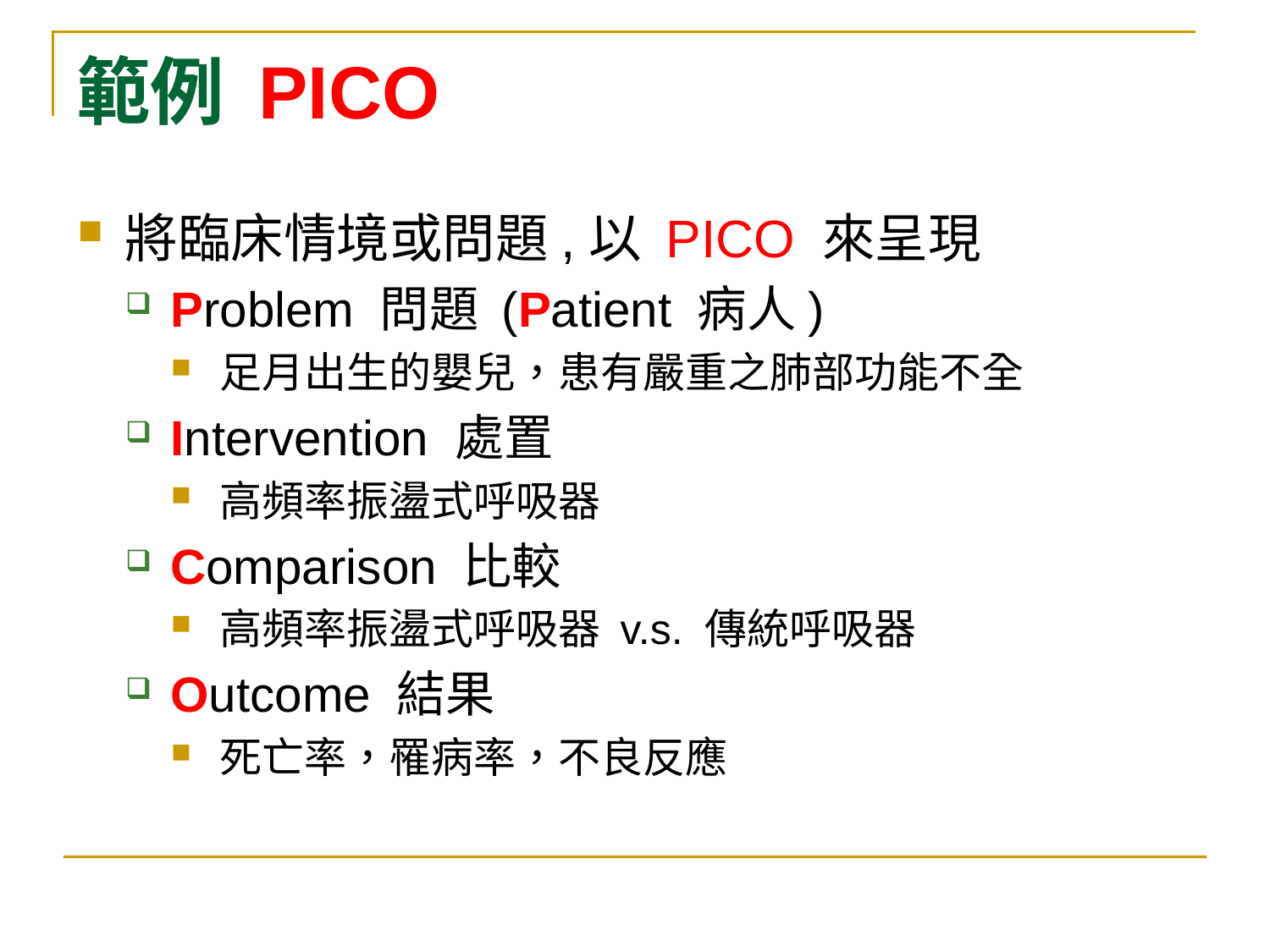

# 範例 PICO
將臨床情境或問題,以 PICO 來呈現
Problem 問題 (Patient 病人)
足月出生的嬰兒，患有嚴重之肺部功能不全
Intervention 處置
高頻率振盪式呼吸器
Comparison 比較
高頻率振盪式呼吸器 v.s. 傳統呼吸器
Outcome 結果
死亡率，罹病率，不良反應